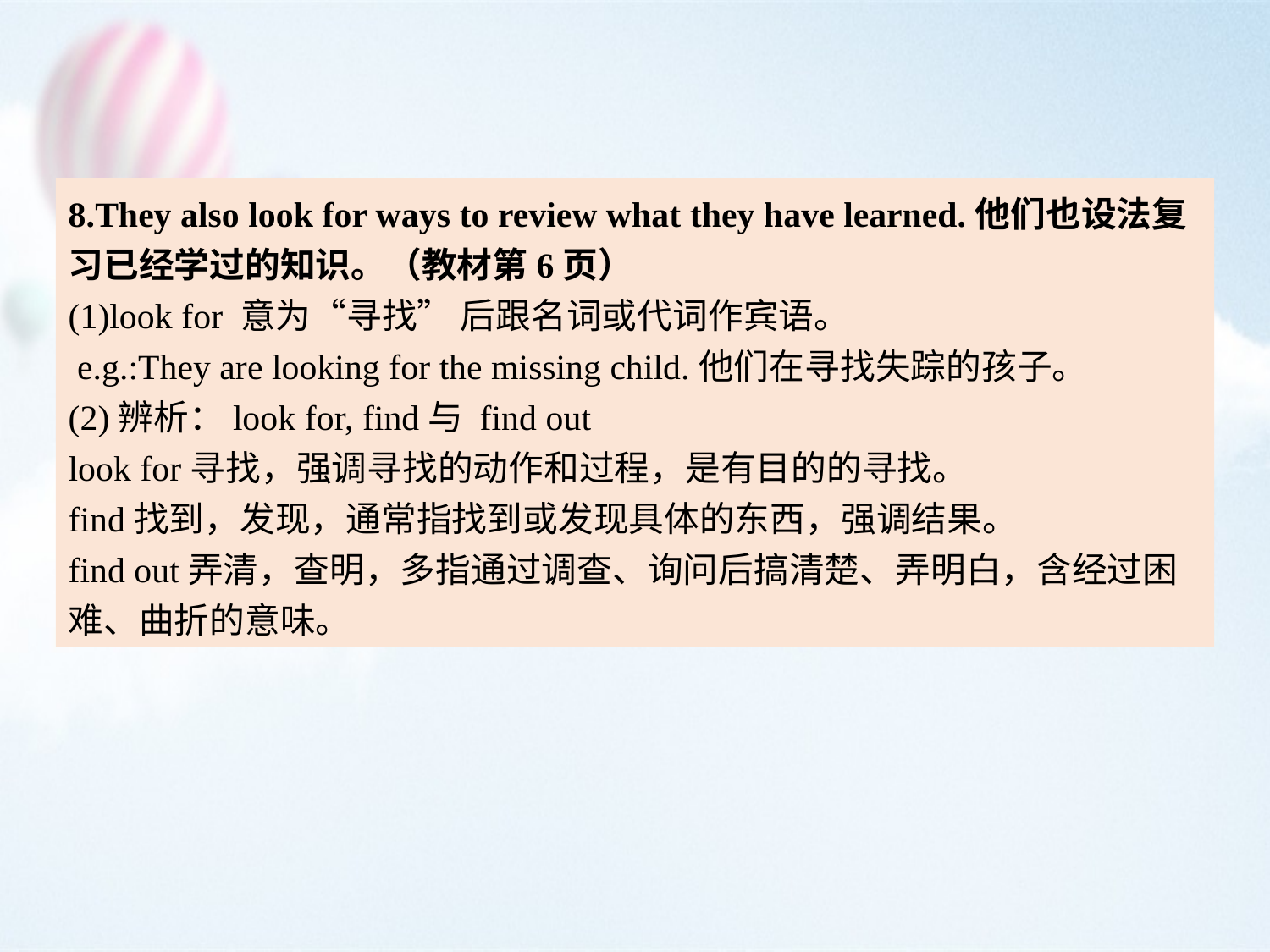

8.They also look for ways to review what they have learned.他们也设法复习已经学过的知识。（教材第6页）
(1)look for 意为“寻找” 后跟名词或代词作宾语。
 e.g.:They are looking for the missing child.他们在寻找失踪的孩子。
(2)辨析：look for, find与 find out
look for寻找，强调寻找的动作和过程，是有目的的寻找。
find找到，发现，通常指找到或发现具体的东西，强调结果。
find out弄清，查明，多指通过调查、询问后搞清楚、弄明白，含经过困难、曲折的意味。